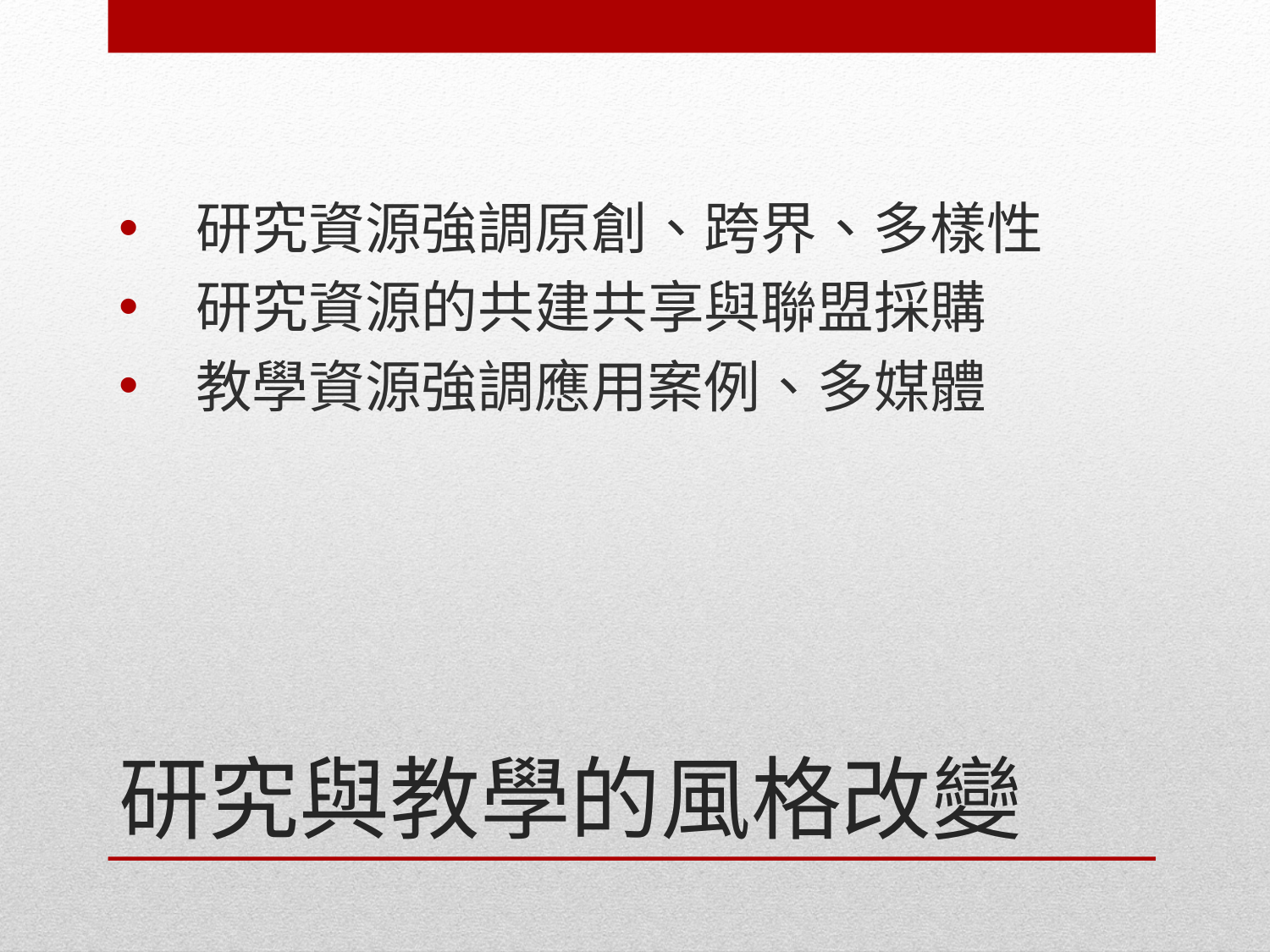

研究資源強調原創、跨界、多樣性
  研究資源的共建共享與聯盟採購
  教學資源強調應用案例、多媒體

# 研究與教學的風格改變